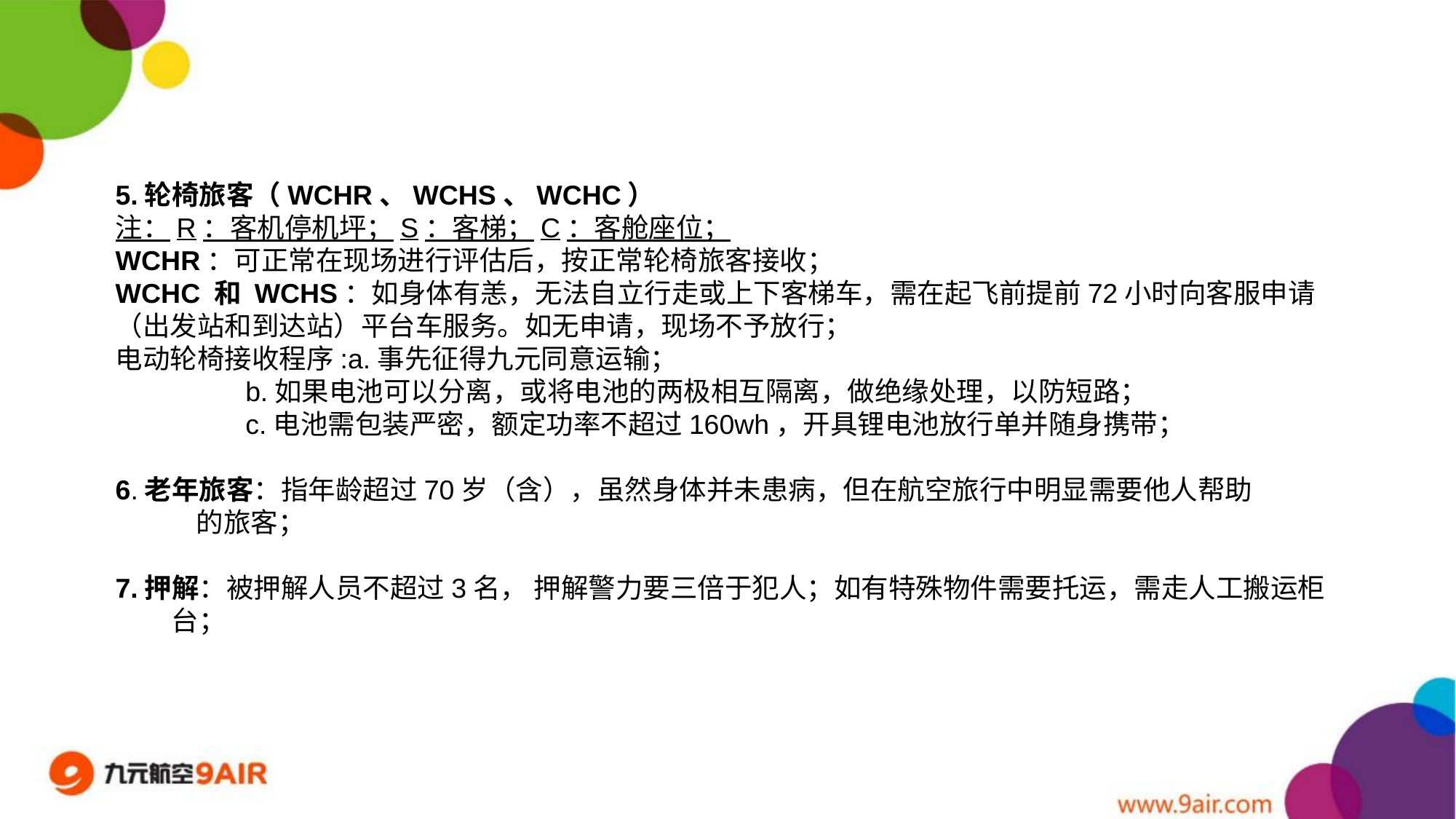

5.轮椅旅客（WCHR、WCHS、WCHC）
注：R：客机停机坪；S：客梯；C：客舱座位；
WCHR：可正常在现场进行评估后，按正常轮椅旅客接收；
WCHC 和 WCHS：如身体有恙，无法自立行走或上下客梯车，需在起飞前提前72小时向客服申请（出发站和到达站）平台车服务。如无申请，现场不予放行；
电动轮椅接收程序:a.事先征得九元同意运输；
                 b.如果电池可以分离，或将电池的两极相互隔离，做绝缘处理，以防短路；
                 c.电池需包装严密，额定功率不超过160wh，开具锂电池放行单并随身携带；

6.老年旅客：指年龄超过70岁（含），虽然身体并未患病，但在航空旅行中明显需要他人帮助
            的旅客；

7.押解：被押解人员不超过3名， 押解警力要三倍于犯人；如有特殊物件需要托运，需走人工搬运柜
        台；